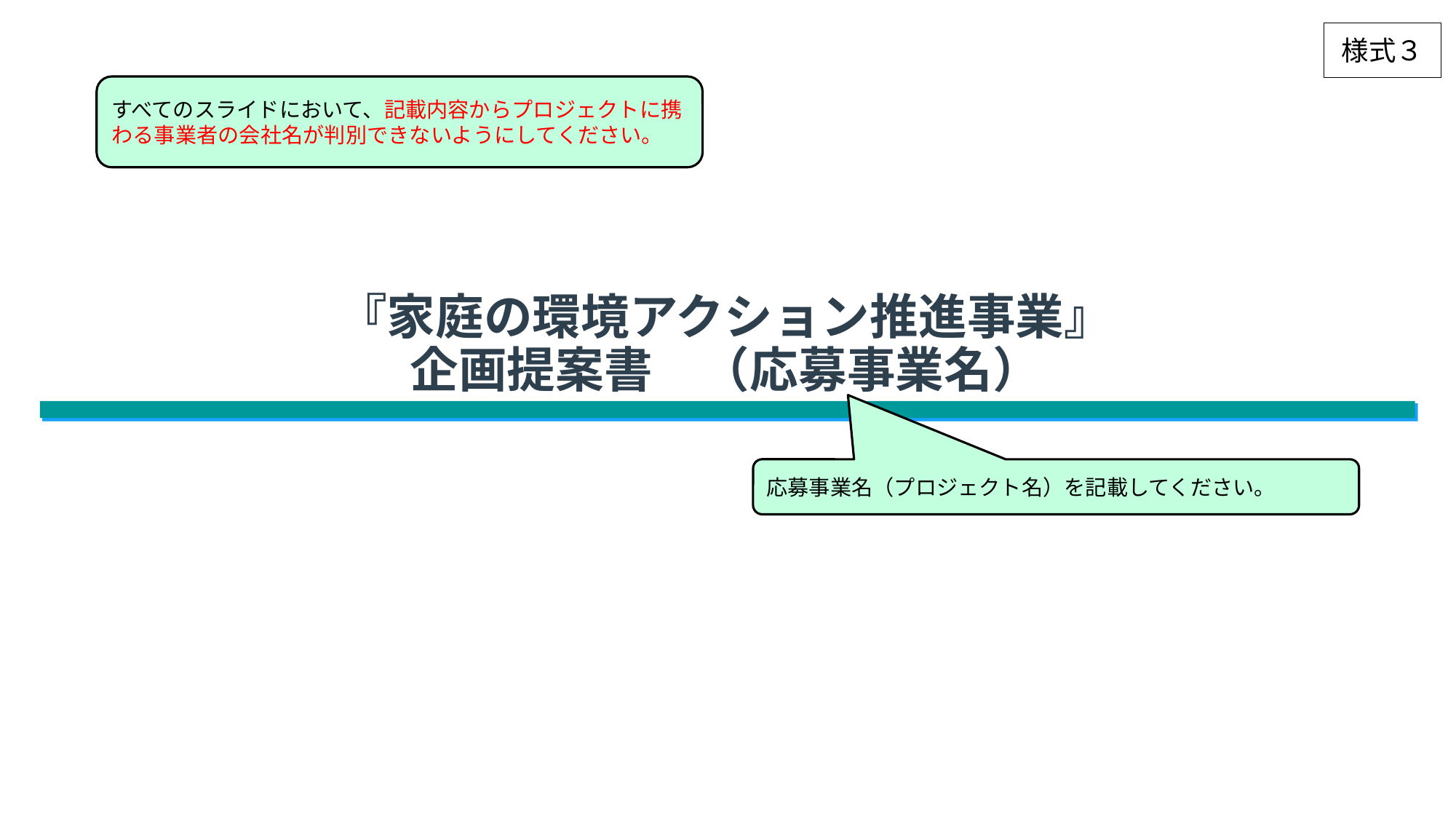

様式３
すべてのスライドにおいて、記載内容からプロジェクトに携わる事業者の会社名が判別できないようにしてください。
『家庭の環境アクション推進事業』
企画提案書　（応募事業名）
応募事業名（プロジェクト名）を記載してください。